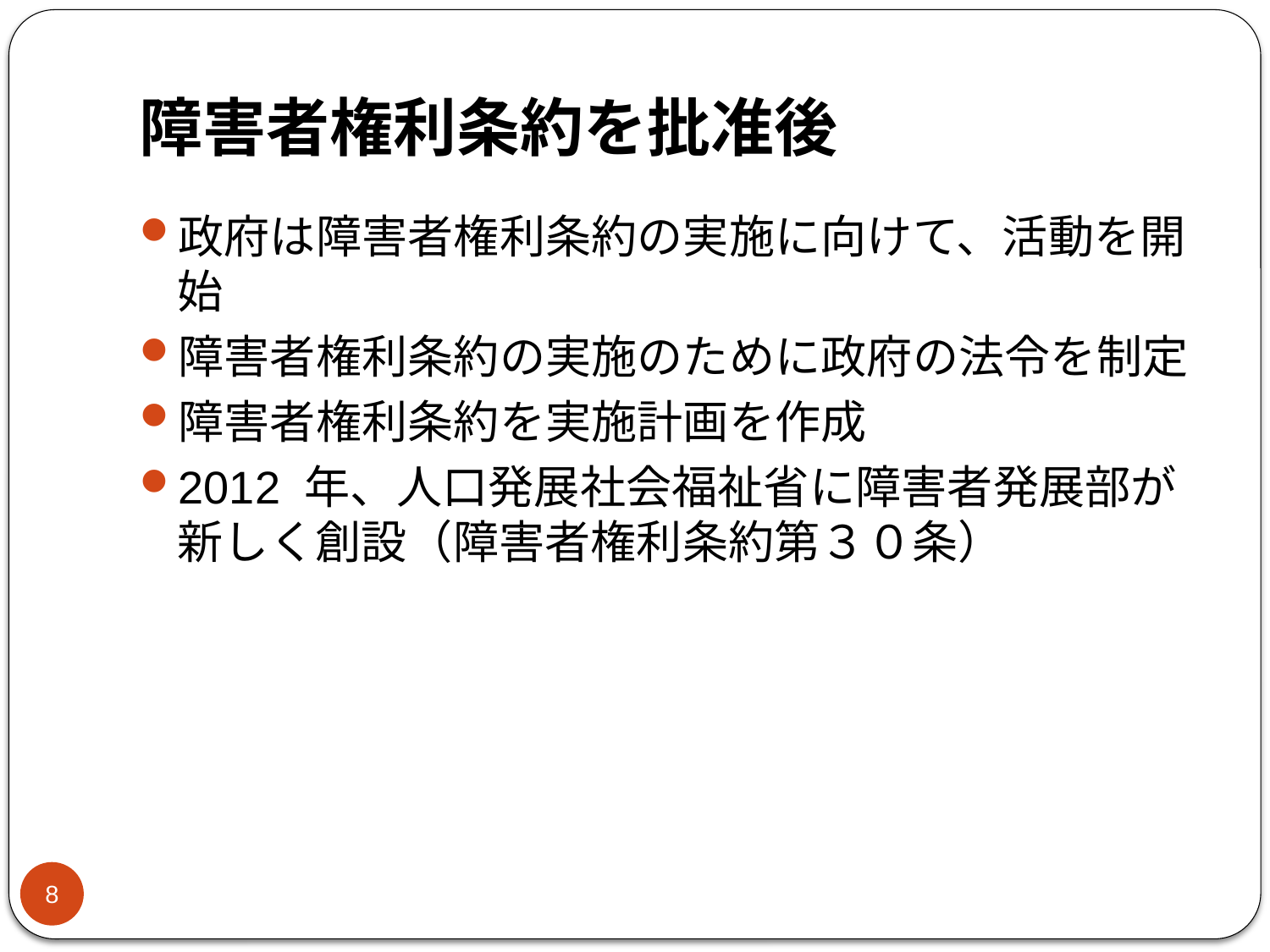

# 障害者権利条約を批准後
政府は障害者権利条約の実施に向けて、活動を開始
障害者権利条約の実施のために政府の法令を制定
障害者権利条約を実施計画を作成
2012 年、人口発展社会福祉省に障害者発展部が新しく創設（障害者権利条約第３０条）

8